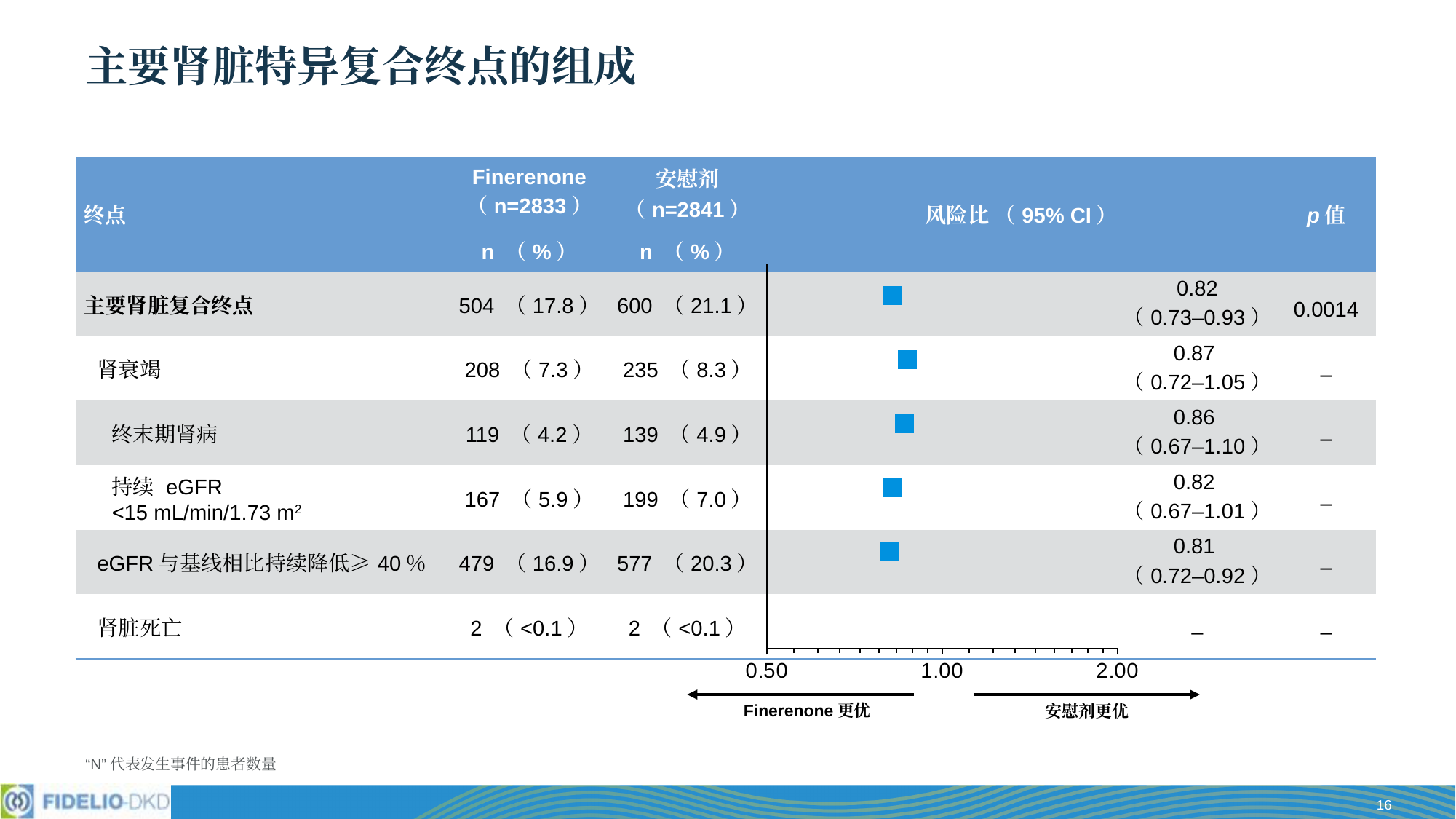

# 主要肾脏特异复合终点的组成
| 终点 | Finerenone （n=2833） | 安慰剂 （n=2841） | 风险比 （95% CI） |  | p值 |
| --- | --- | --- | --- | --- | --- |
|  | n （%） | n （%） |  |  |  |
| 主要肾脏复合终点 | 504 （17.8） | 600 （21.1） |  | 0.82 （0.73–0.93） | 0.0014 |
| 肾衰竭 | 208 （7.3） | 235 （8.3） |  | 0.87 （0.72–1.05） | – |
| 终末期肾病 | 119 （4.2） | 139 （4.9） |  | 0.86 （0.67–1.10） | – |
| 持续 eGFR <15 mL/min/1.73 m2 | 167 （5.9） | 199 （7.0） |  | 0.82 （0.67–1.01） | – |
| eGFR与基线相比持续降低≥40％ | 479 （16.9） | 577 （20.3） |  | 0.81 （0.72–0.92） | – |
| 肾脏死亡 | 2 （<0.1） | 2 （<0.1） |  | – | – |

### Chart

| Category | Primary composite renal outcome |
|---|---|
Finerenone更优
安慰剂更优
“N”代表发生事件的患者数量
16